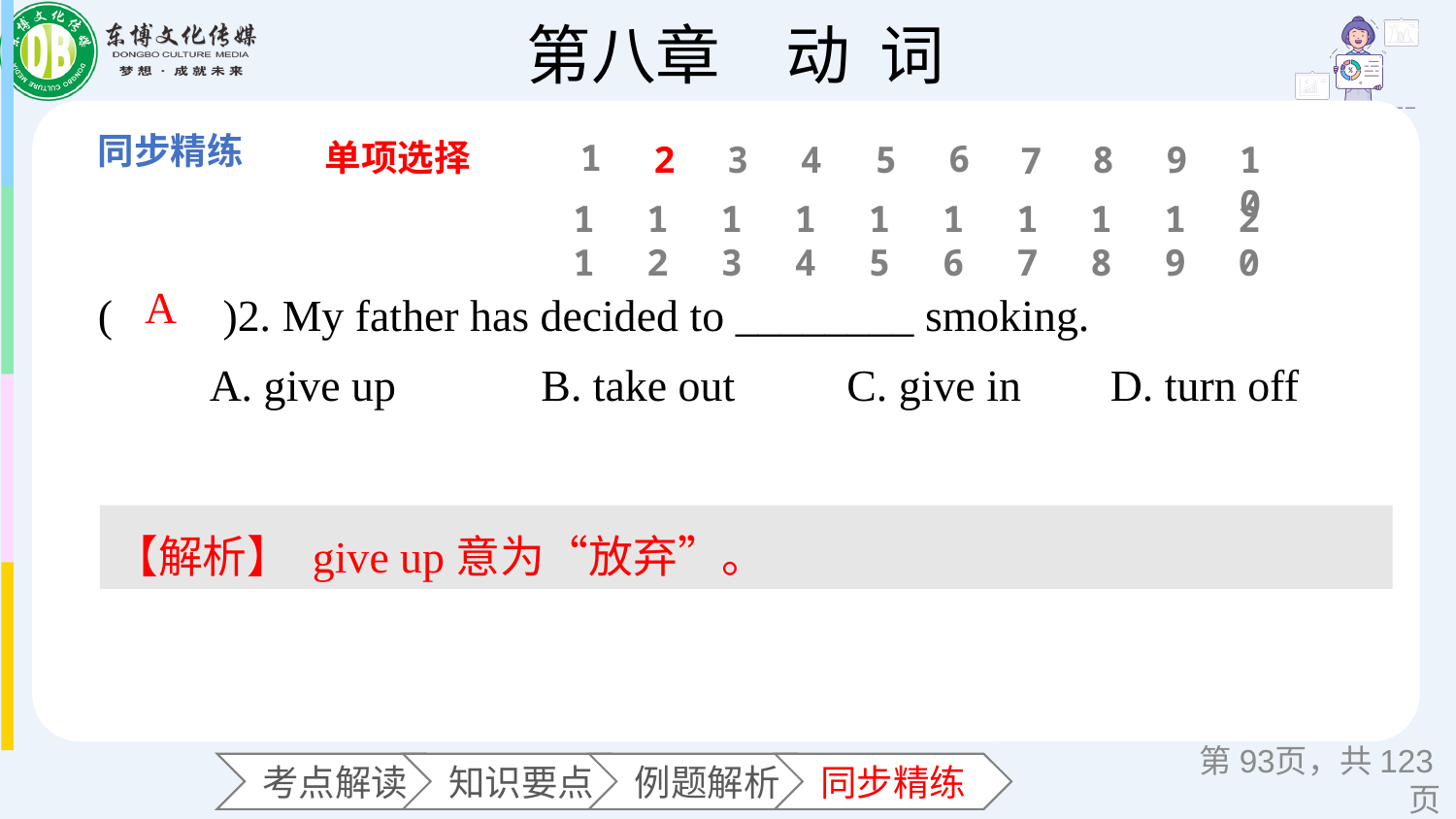

单项选择
1
6
2
3
4
5
8
9
10
7
11
12
13
14
15
16
17
18
19
20
(　　)2. My father has decided to ________ smoking.
          A. give up             B. take out          C. give in        D. turn off
A
【解析】 give up意为“放弃”。
第93页，共123页